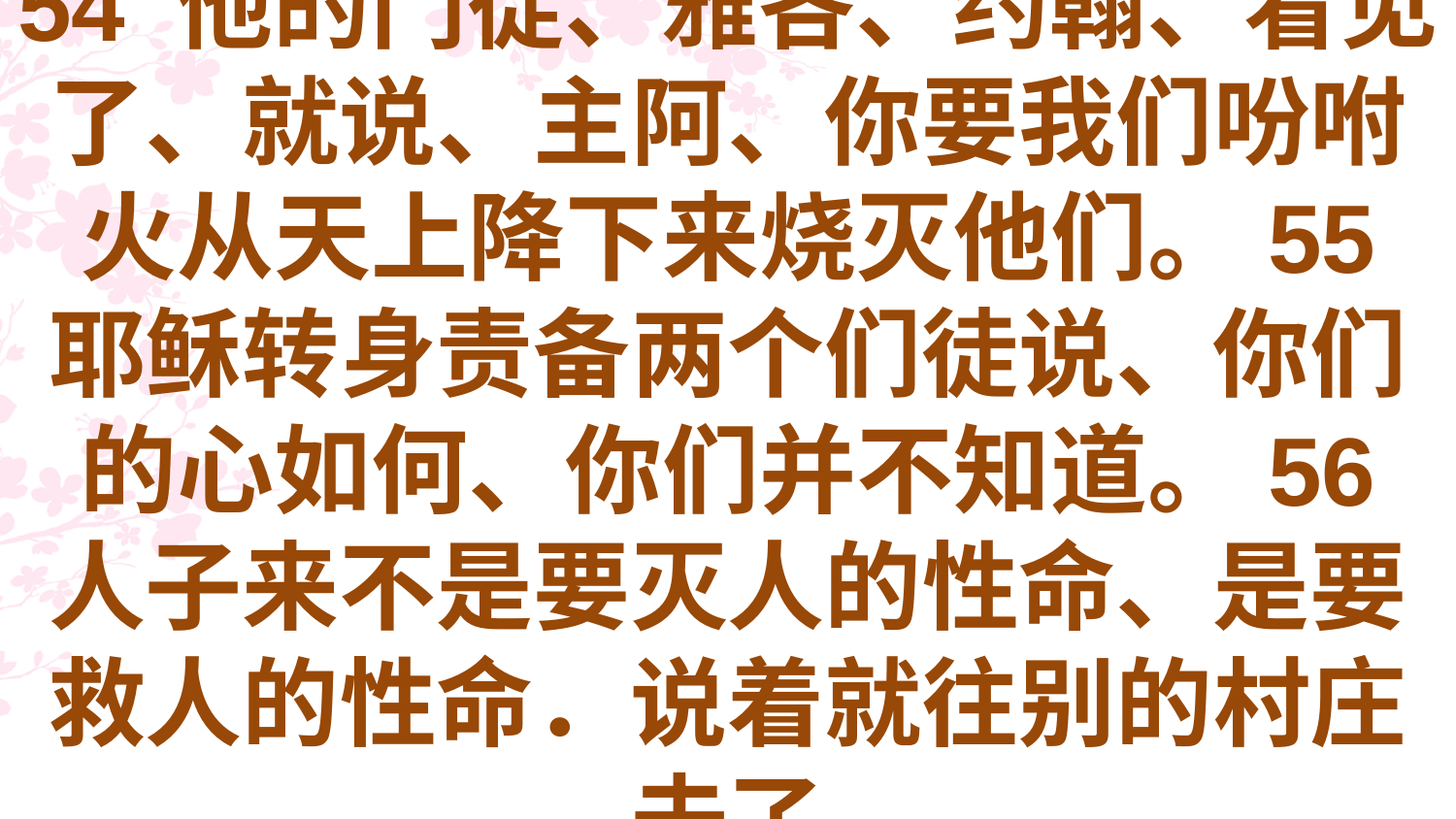

54 他的门徒、雅各、约翰、看见了、就说、主阿、你要我们吩咐火从天上降下来烧灭他们。55 耶稣转身责备两个们徒说、你们的心如何、你们并不知道。56 人子来不是要灭人的性命、是要救人的性命．说着就往别的村庄去了